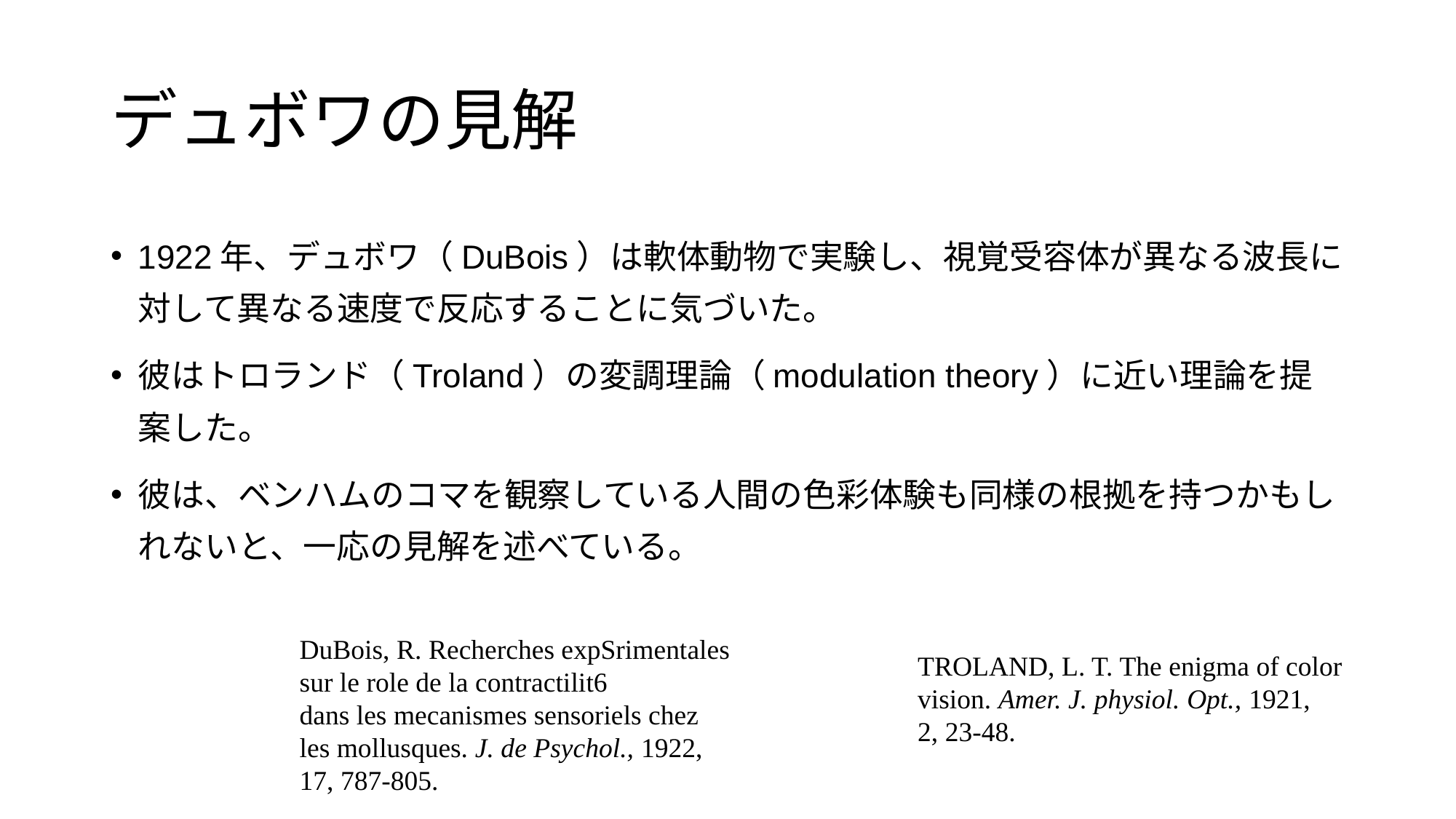

# デュボワの見解
1922年、デュボワ（DuBois）は軟体動物で実験し、視覚受容体が異なる波長に対して異なる速度で反応することに気づいた。
彼はトロランド（Troland）の変調理論（modulation theory）に近い理論を提案した。
彼は、ベンハムのコマを観察している人間の色彩体験も同様の根拠を持つかもしれないと、一応の見解を述べている。
DuBois, R. Recherches expSrimentales
sur le role de la contractilit6
dans les mecanismes sensoriels chez
les mollusques. J. de Psychol., 1922,
17, 787-805.
TROLAND, L. T. The enigma of color
vision. Amer. J. physiol. Opt., 1921,
2, 23-48.